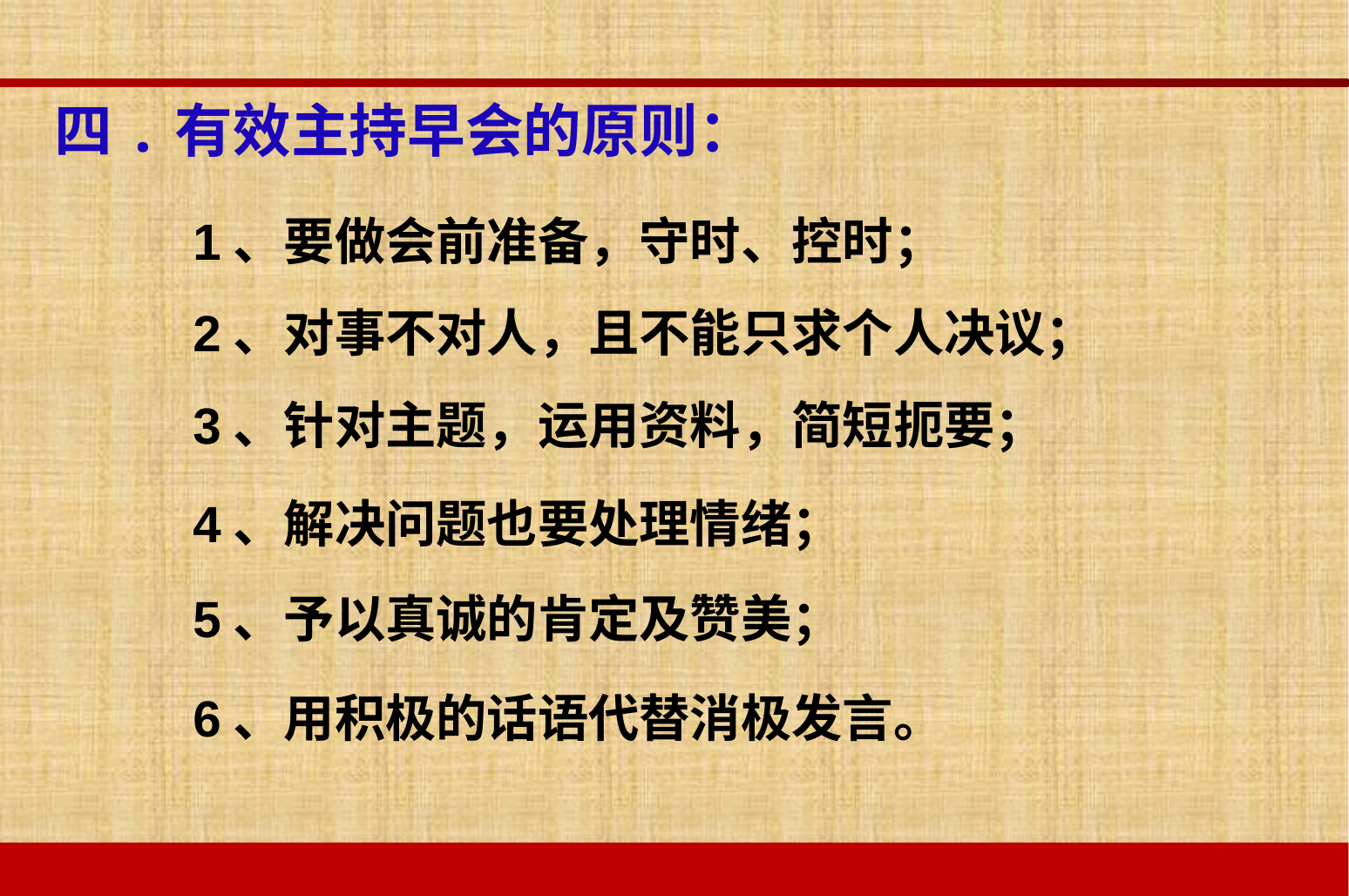

# 四.有效主持早会的原则：
1、要做会前准备，守时、控时；
2、对事不对人，且不能只求个人决议；
3、针对主题，运用资料，简短扼要；
4、解决问题也要处理情绪；
5、予以真诚的肯定及赞美；
6、用积极的话语代替消极发言。